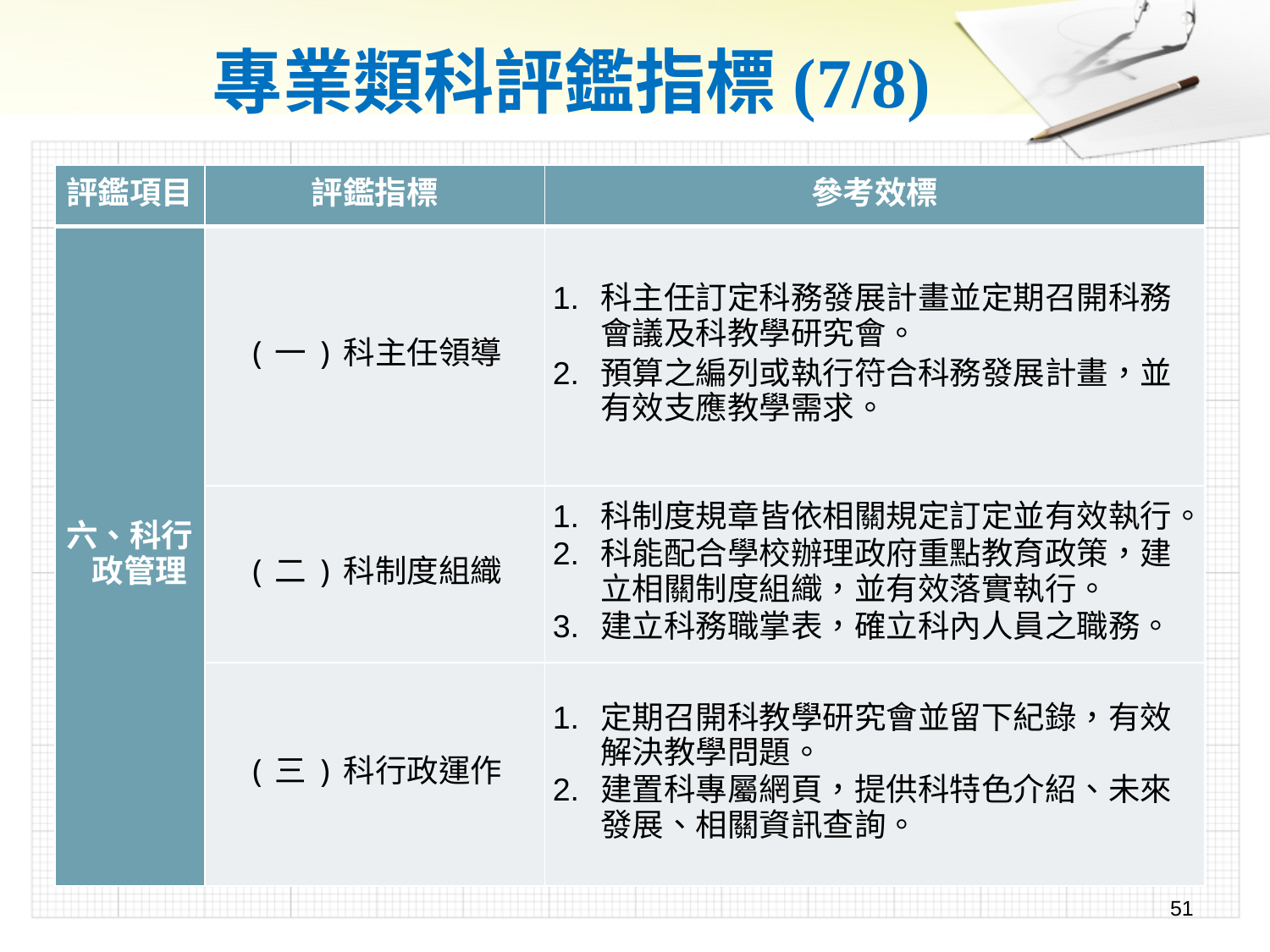

# 專業類科評鑑指標(7/8)
| 評鑑項目 | 評鑑指標 | 參考效標 |
| --- | --- | --- |
| 六、科行政管理 | (一)科主任領導 | 科主任訂定科務發展計畫並定期召開科務會議及科教學研究會。 預算之編列或執行符合科務發展計畫，並有效支應教學需求。 |
|  | (二)科制度組織 | 科制度規章皆依相關規定訂定並有效執行。 科能配合學校辦理政府重點教育政策，建立相關制度組織，並有效落實執行。 建立科務職掌表，確立科內人員之職務。 |
|  | (三)科行政運作 | 定期召開科教學研究會並留下紀錄，有效解決教學問題。 建置科專屬網頁，提供科特色介紹、未來發展、相關資訊查詢。 |
51